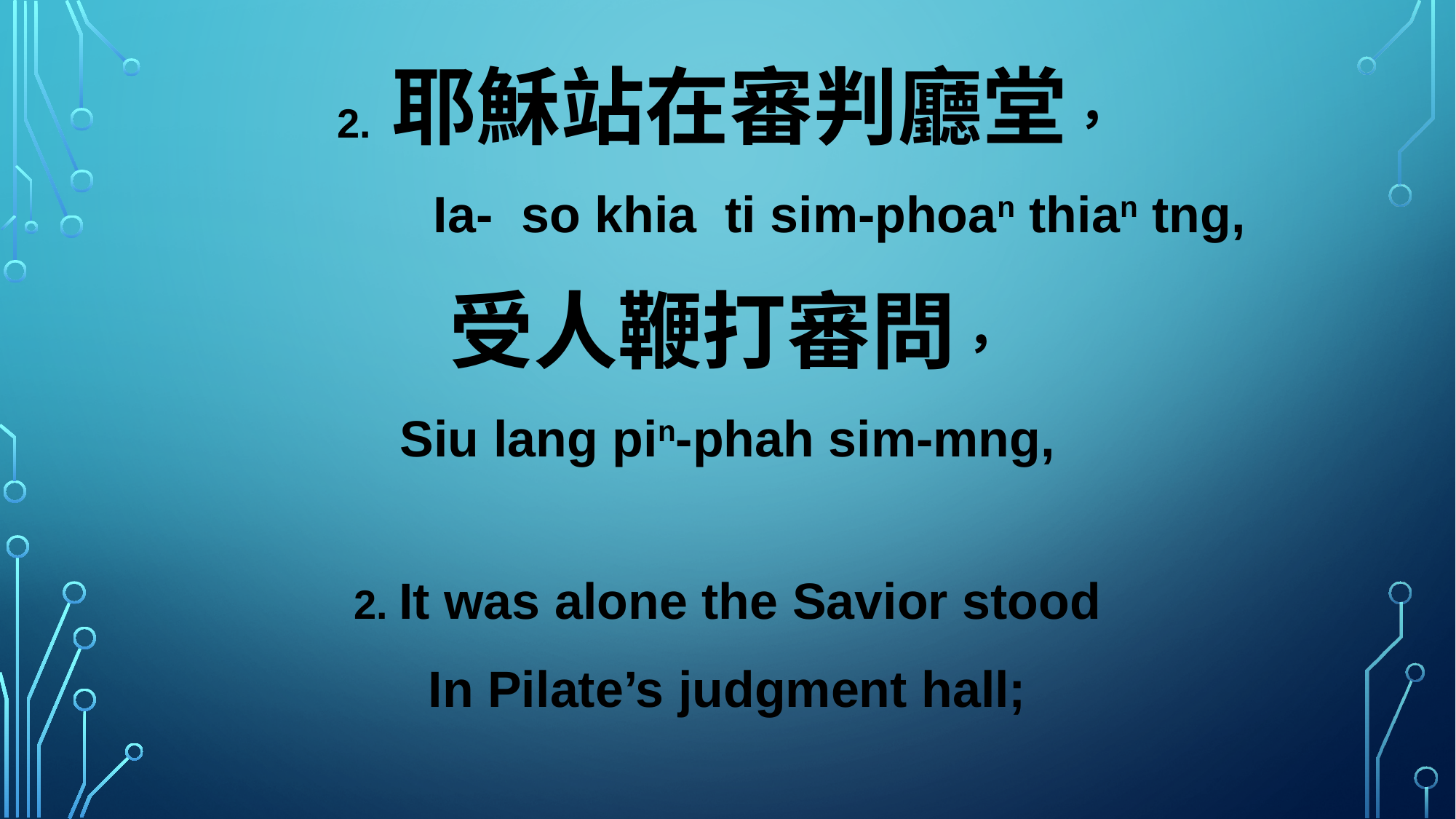

2. 耶穌站在審判廳堂，
                Ia-  so khia  ti sim-phoan thian tng,
受人鞭打審問，
Siu lang pin-phah sim-mng,

2. It was alone the Savior stood
In Pilate’s judgment hall;